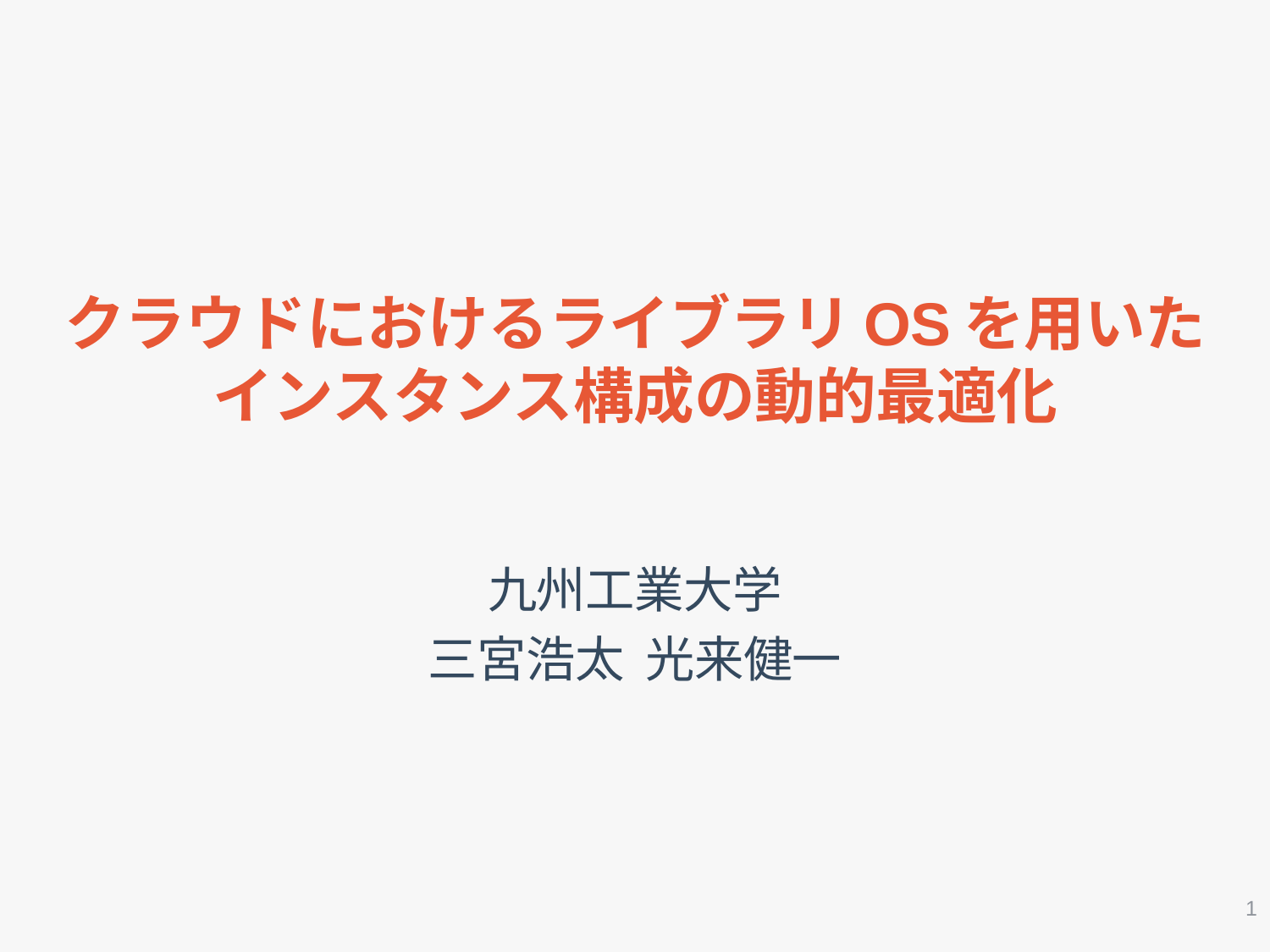

# クラウドにおけるライブラリOSを用いた インスタンス構成の動的最適化
九州工業大学
三宮浩太  光来健一
1